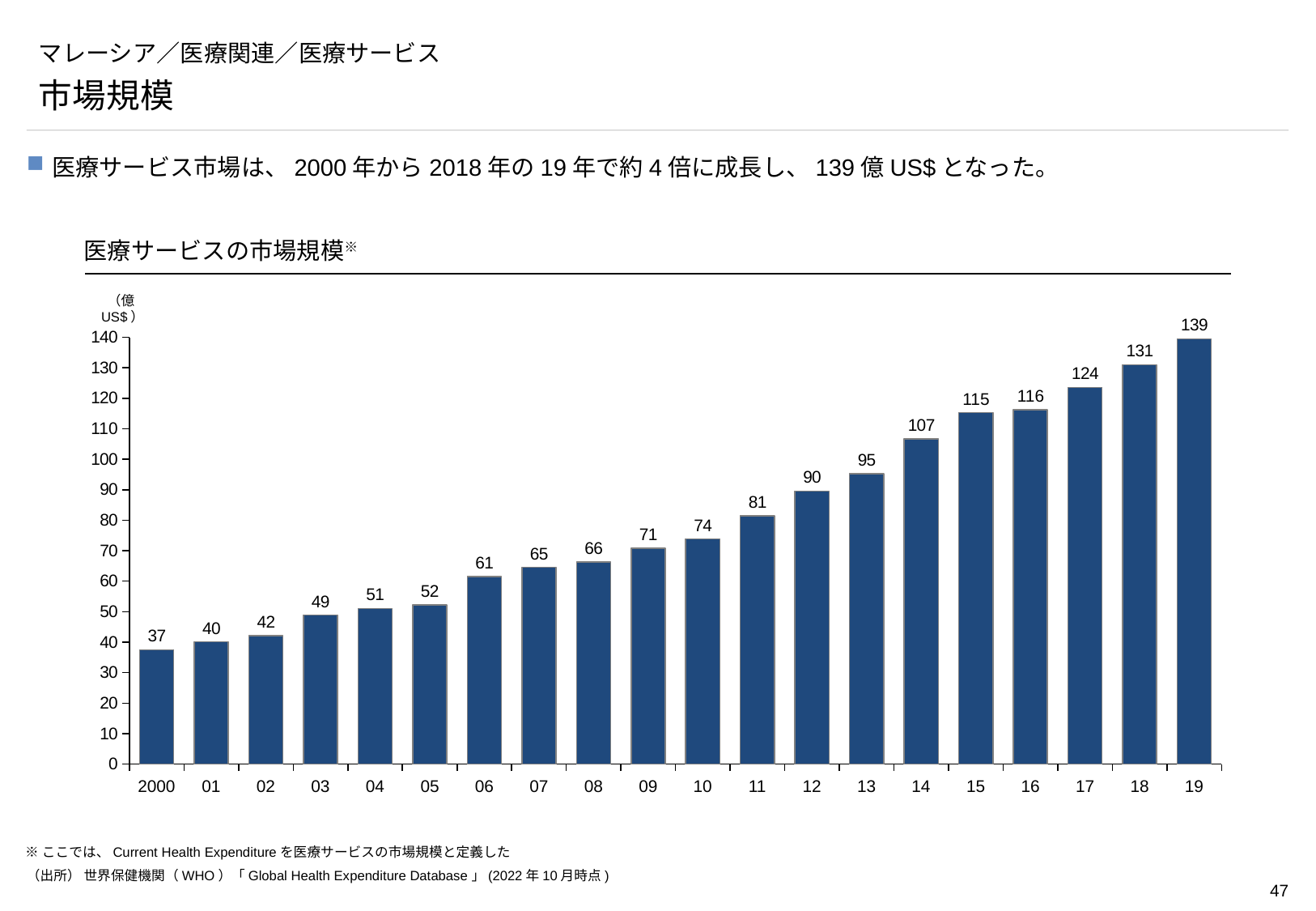

# マレーシア／医療関連／医療サービス
市場規模
医療サービス市場は、2000年から2018年の19年で約4倍に成長し、139億US$となった。
医療サービスの市場規模※
（億US$）

### Chart

| Category |  |
|---|---|
2000
01
02
03
04
05
06
07
08
09
10
11
12
13
14
15
16
17
18
19
※ここでは、Current Health Expenditureを医療サービスの市場規模と定義した
（出所） 世界保健機関（WHO）「Global Health Expenditure Database」(2022年10月時点)